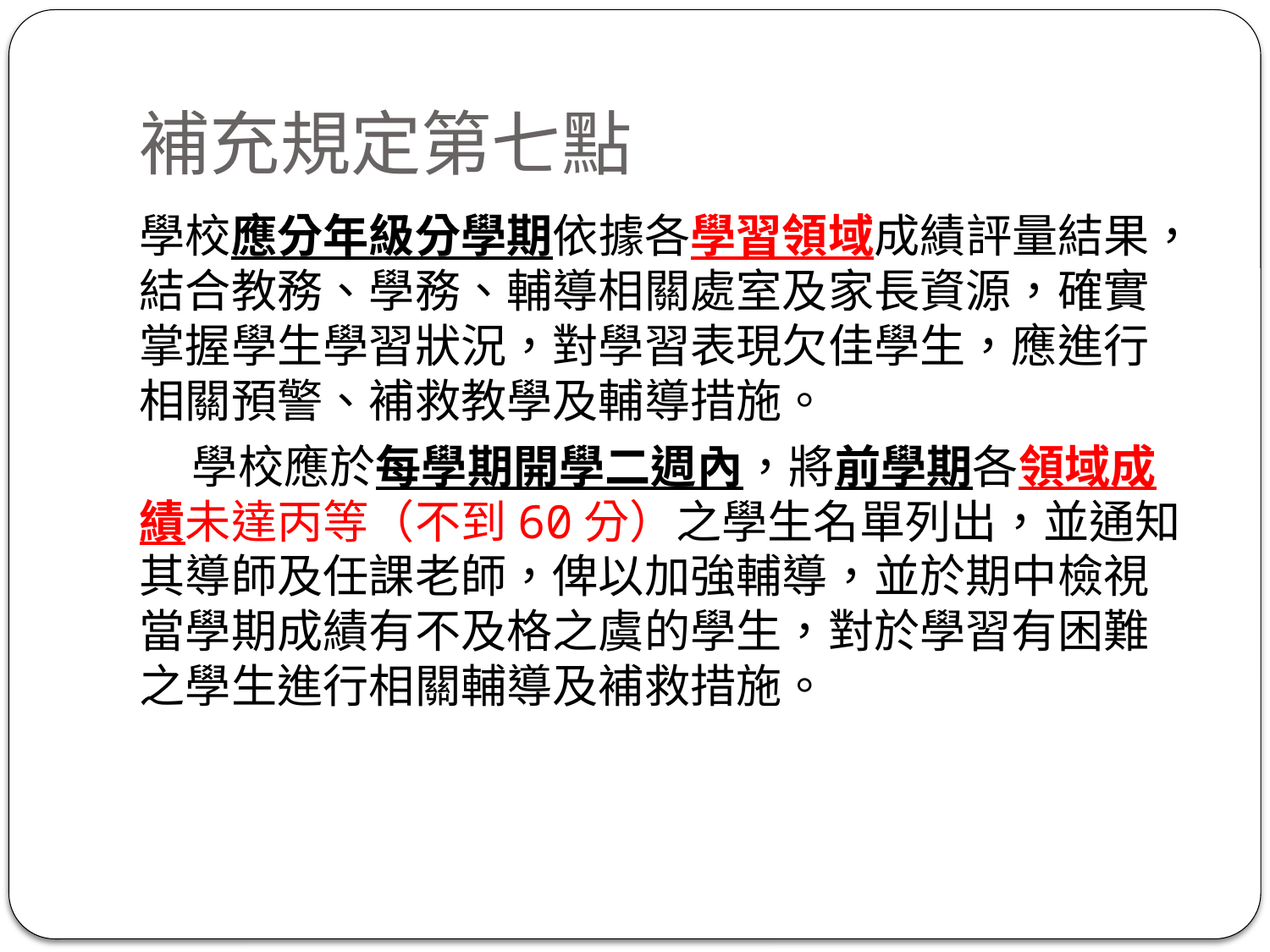

# 補充規定第七點
學校應分年級分學期依據各學習領域成績評量結果，結合教務、學務、輔導相關處室及家長資源，確實掌握學生學習狀況，對學習表現欠佳學生，應進行相關預警、補救教學及輔導措施。
    學校應於每學期開學二週內，將前學期各領域成績未達丙等（不到60分）之學生名單列出，並通知其導師及任課老師，俾以加強輔導，並於期中檢視當學期成績有不及格之虞的學生，對於學習有困難之學生進行相關輔導及補救措施。